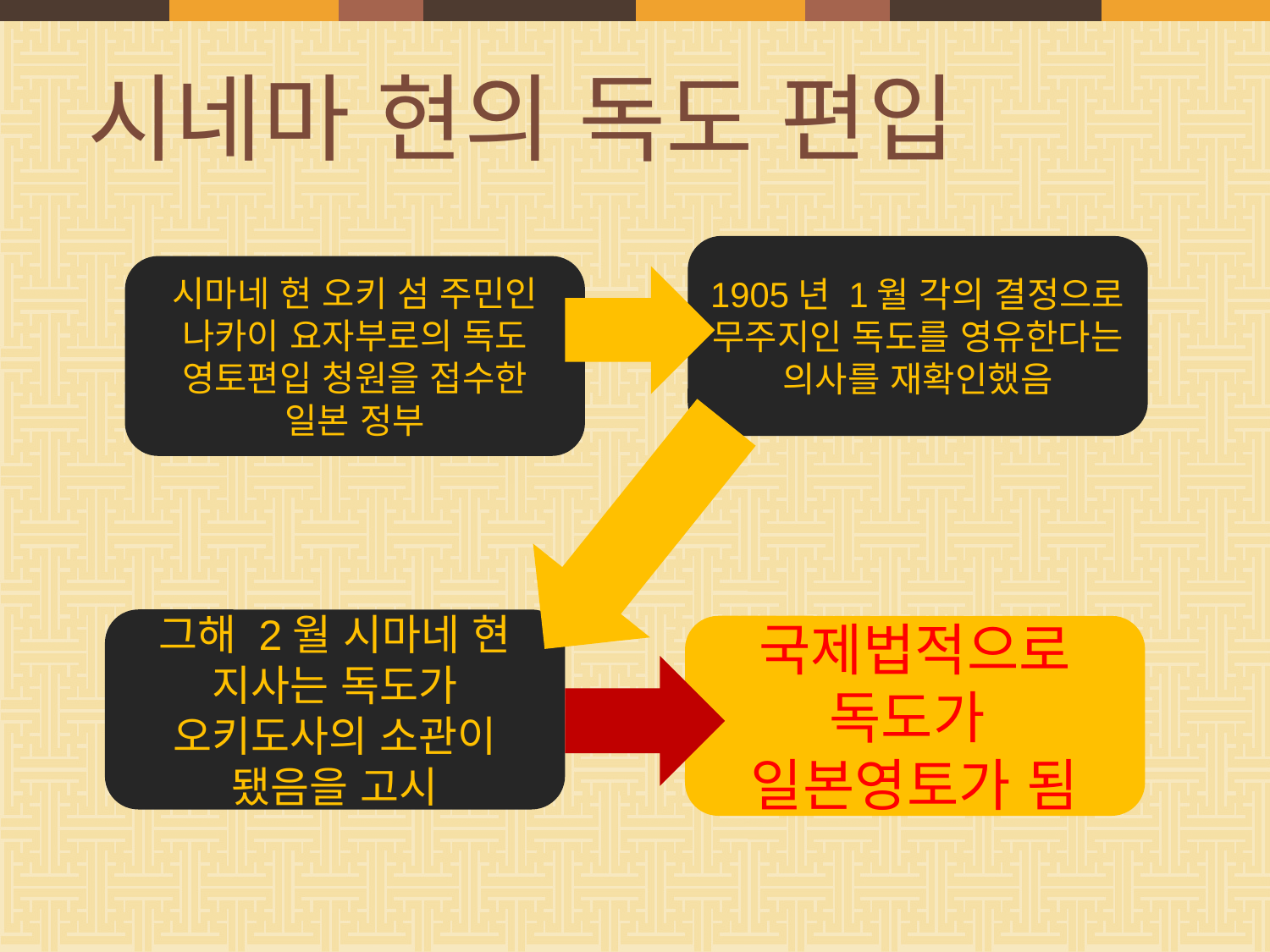

# 시네마 현의 독도 편입
1905년 1월 각의 결정으로 무주지인 독도를 영유한다는 의사를 재확인했음
시마네 현 오키 섬 주민인 나카이 요자부로의 독도 영토편입 청원을 접수한 일본 정부

그해 2월 시마네 현 지사는 독도가 오키도사의 소관이 됐음을 고시
국제법적으로 독도가
일본영토가 됨